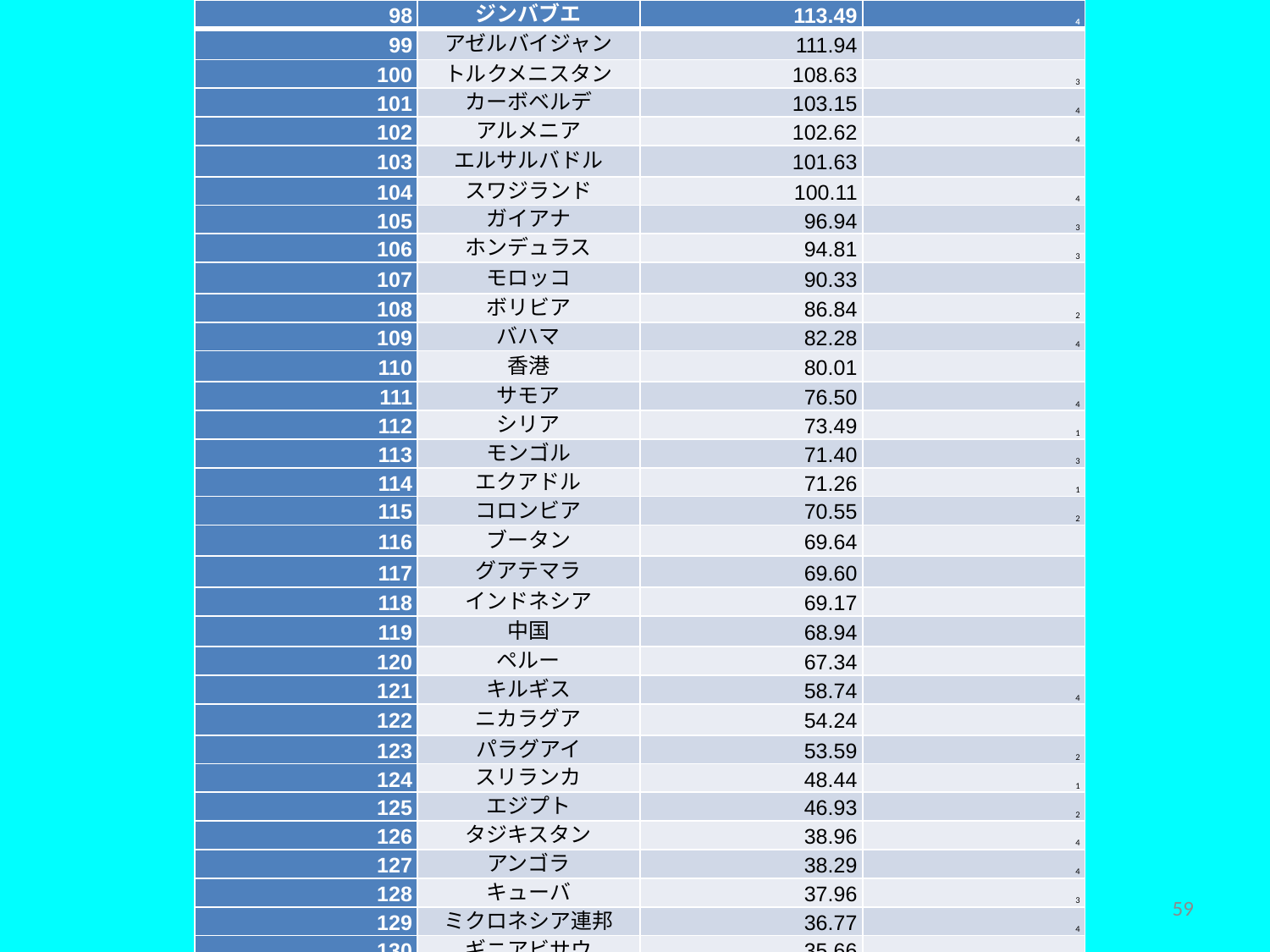

| 98 | ジンバブエ | 113.49 | 4 |
| --- | --- | --- | --- |
| 99 | アゼルバイジャン | 111.94 |  |
| 100 | トルクメニスタン | 108.63 | 3 |
| 101 | カーボベルデ | 103.15 | 4 |
| 102 | アルメニア | 102.62 | 4 |
| 103 | エルサルバドル | 101.63 |  |
| 104 | スワジランド | 100.11 | 4 |
| 105 | ガイアナ | 96.94 | 3 |
| 106 | ホンデュラス | 94.81 | 3 |
| 107 | モロッコ | 90.33 |  |
| 108 | ボリビア | 86.84 | 2 |
| 109 | バハマ | 82.28 | 4 |
| 110 | 香港 | 80.01 |  |
| 111 | サモア | 76.50 | 4 |
| 112 | シリア | 73.49 | 1 |
| 113 | モンゴル | 71.40 | 3 |
| 114 | エクアドル | 71.26 | 1 |
| 115 | コロンビア | 70.55 | 2 |
| 116 | ブータン | 69.64 |  |
| 117 | グアテマラ | 69.60 |  |
| 118 | インドネシア | 69.17 |  |
| 119 | 中国 | 68.94 |  |
| 120 | ペルー | 67.34 |  |
| 121 | キルギス | 58.74 | 4 |
| 122 | ニカラグア | 54.24 |  |
| 123 | パラグアイ | 53.59 | 2 |
| 124 | スリランカ | 48.44 | 1 |
| 125 | エジプト | 46.93 | 2 |
| 126 | タジキスタン | 38.96 | 4 |
| 127 | アンゴラ | 38.29 | 4 |
| 128 | キューバ | 37.96 | 3 |
| 129 | ミクロネシア連邦 | 36.77 | 4 |
| 130 | ギニアビサウ | 35.66 | 3 |
59